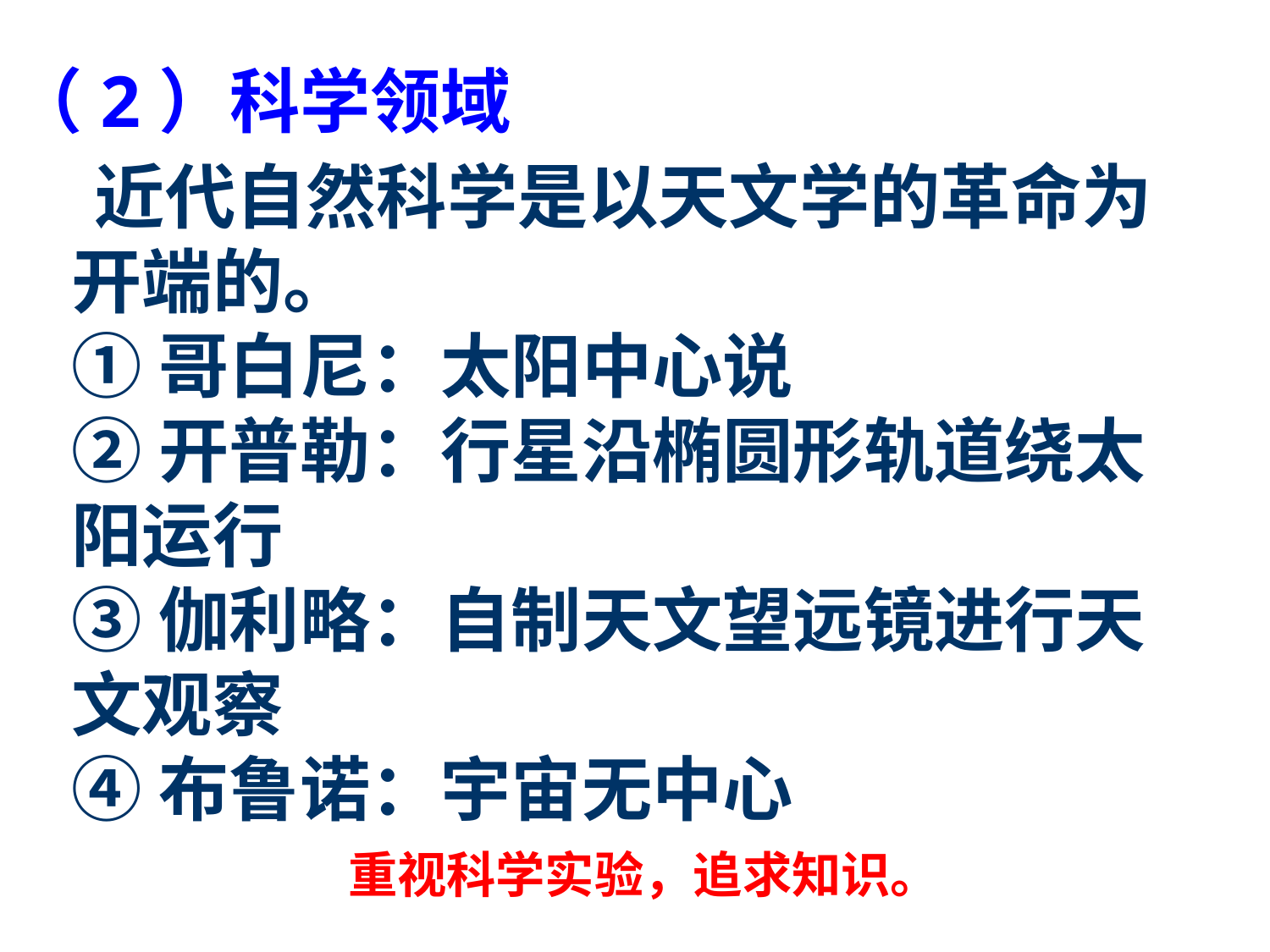

（2）科学领域
 近代自然科学是以天文学的革命为开端的。
①哥白尼：太阳中心说
②开普勒：行星沿椭圆形轨道绕太阳运行
③伽利略：自制天文望远镜进行天文观察
④布鲁诺：宇宙无中心
重视科学实验，追求知识。